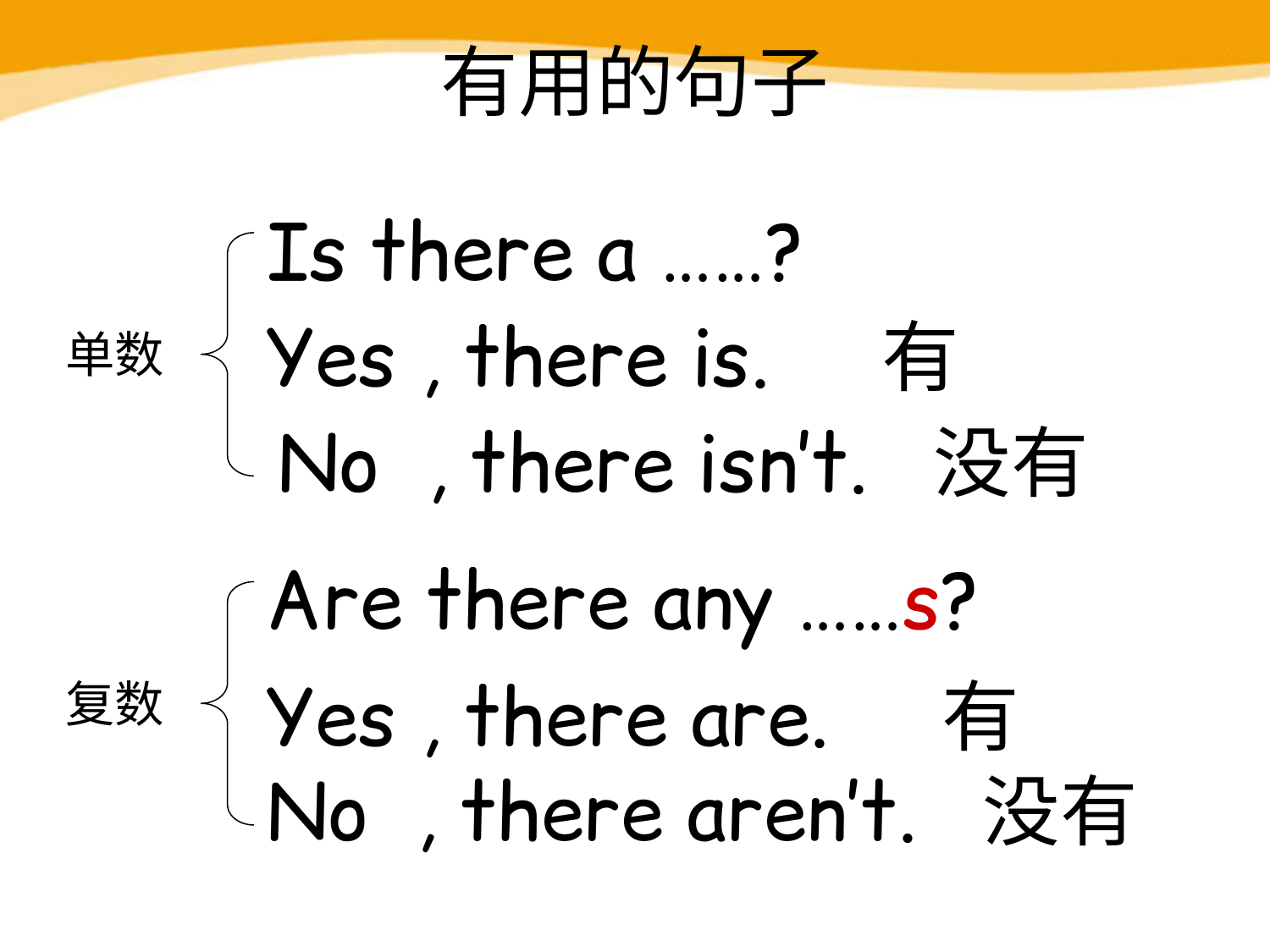

有用的句子
# Is there a ……?

Yes , there is.    有
单数
No  , there isn’t.  没有
Are there any ……s?

Yes , there are.    有
复数
No  , there aren’t.  没有